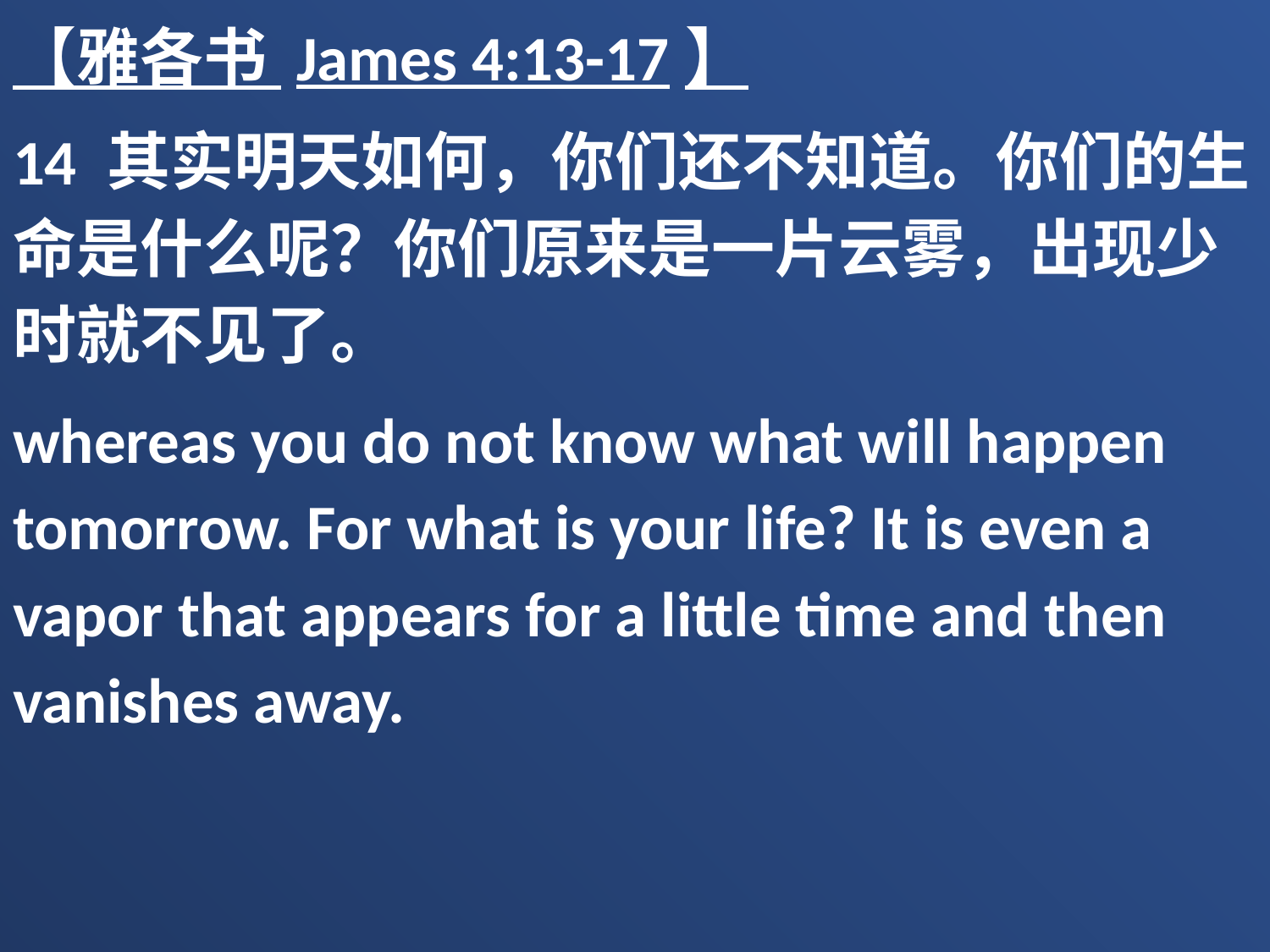

【雅各书 James 4:13-17】
14 其实明天如何，你们还不知道。你们的生命是什么呢？你们原来是一片云雾，出现少时就不见了。
whereas you do not know what will happen tomorrow. For what is your life? It is even a vapor that appears for a little time and then vanishes away.